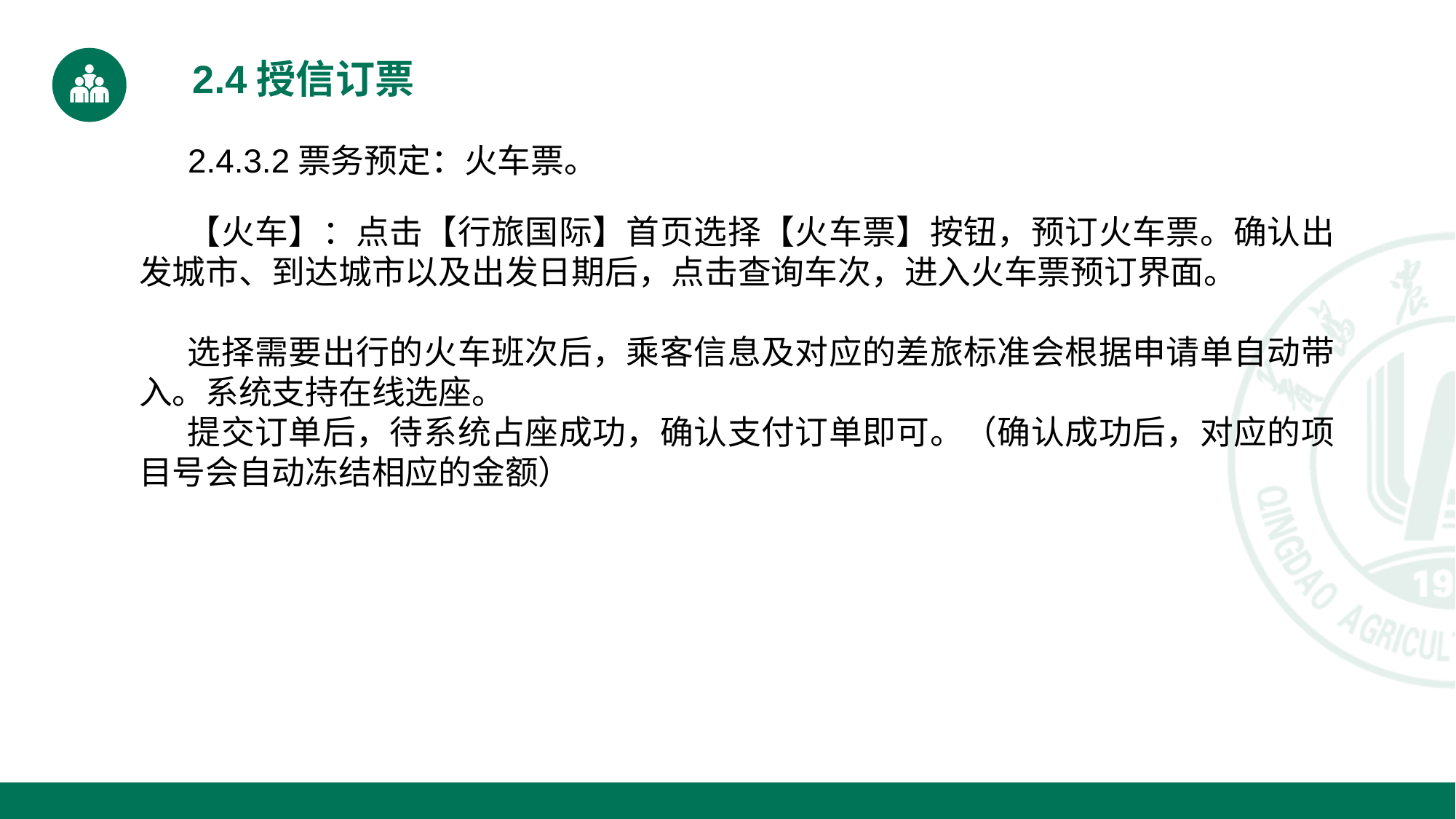

2.4授信订票
 2.4.3.2票务预定：火车票。
【火车】：点击【行旅国际】首页选择【火车票】按钮，预订火车票。确认出发城市、到达城市以及出发日期后，点击查询车次，进入火车票预订界面。

选择需要出行的火车班次后，乘客信息及对应的差旅标准会根据申请单自动带入。系统支持在线选座。
提交订单后，待系统占座成功，确认支付订单即可。（确认成功后，对应的项目号会自动冻结相应的金额）